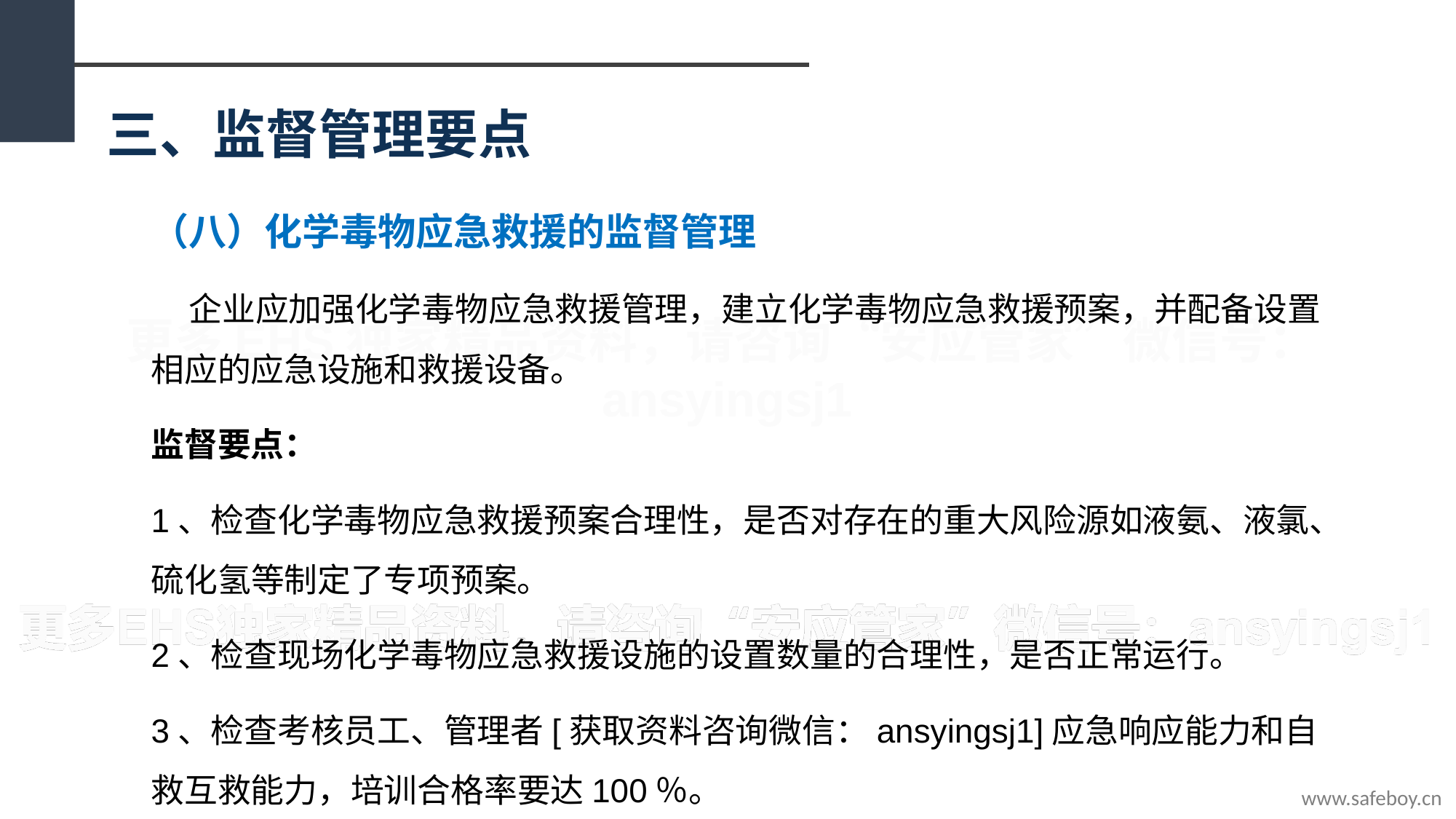

三、监督管理要点
（八）化学毒物应急救援的监督管理
    企业应加强化学毒物应急救援管理，建立化学毒物应急救援预案，并配备设置相应的应急设施和救援设备。
监督要点：
1、检查化学毒物应急救援预案合理性，是否对存在的重大风险源如液氨、液氯、硫化氢等制定了专项预案。
2、检查现场化学毒物应急救援设施的设置数量的合理性，是否正常运行。
3、检查考核员工、管理者[获取资料咨询微信：ansyingsj1]应急响应能力和自救互救能力，培训合格率要达100％。